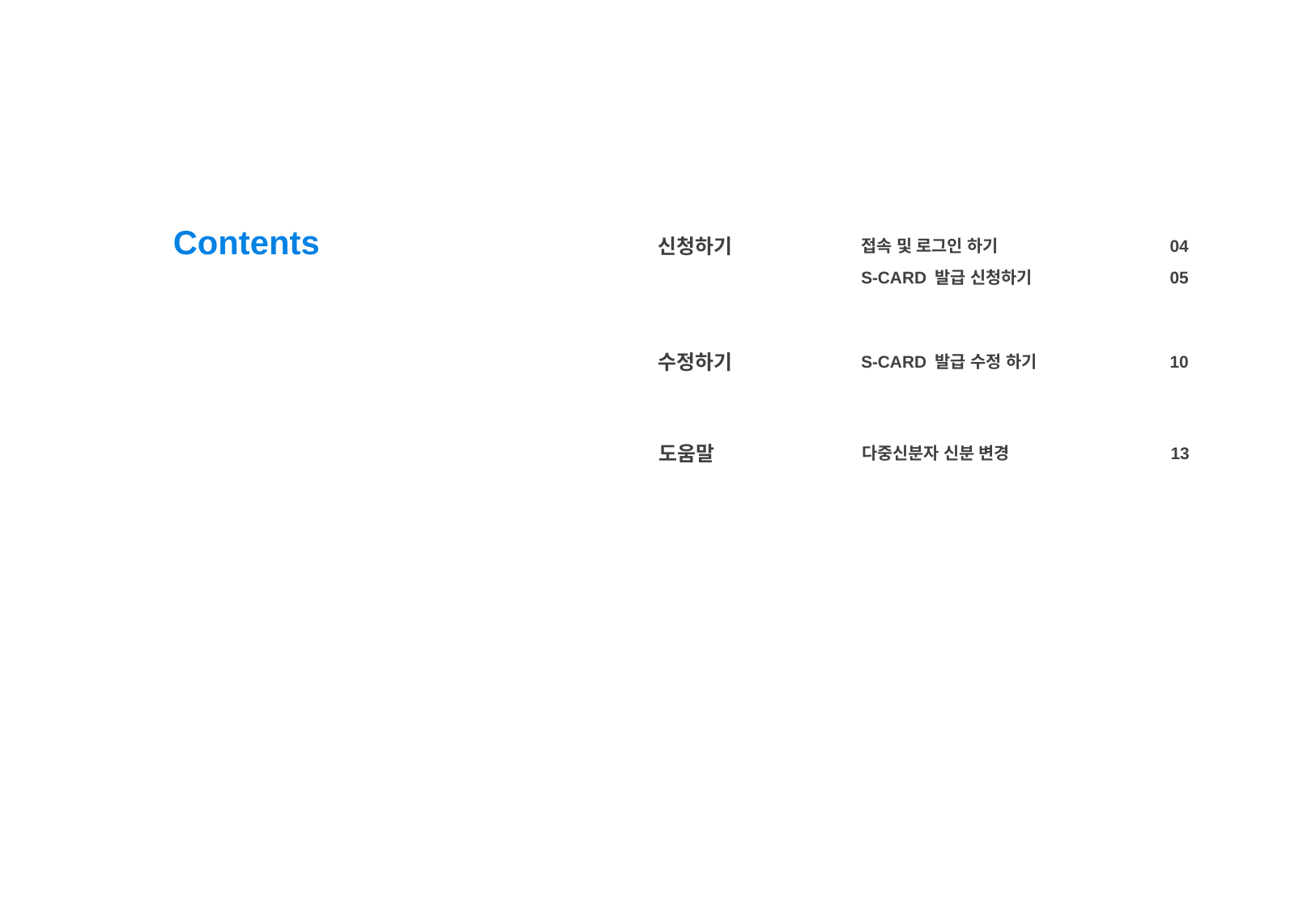

신청하기
접속 및 로그인 하기
04
S-CARD 발급 신청하기
05
수정하기
S-CARD 발급 수정 하기
10
도움말
다중신분자 신분 변경
13